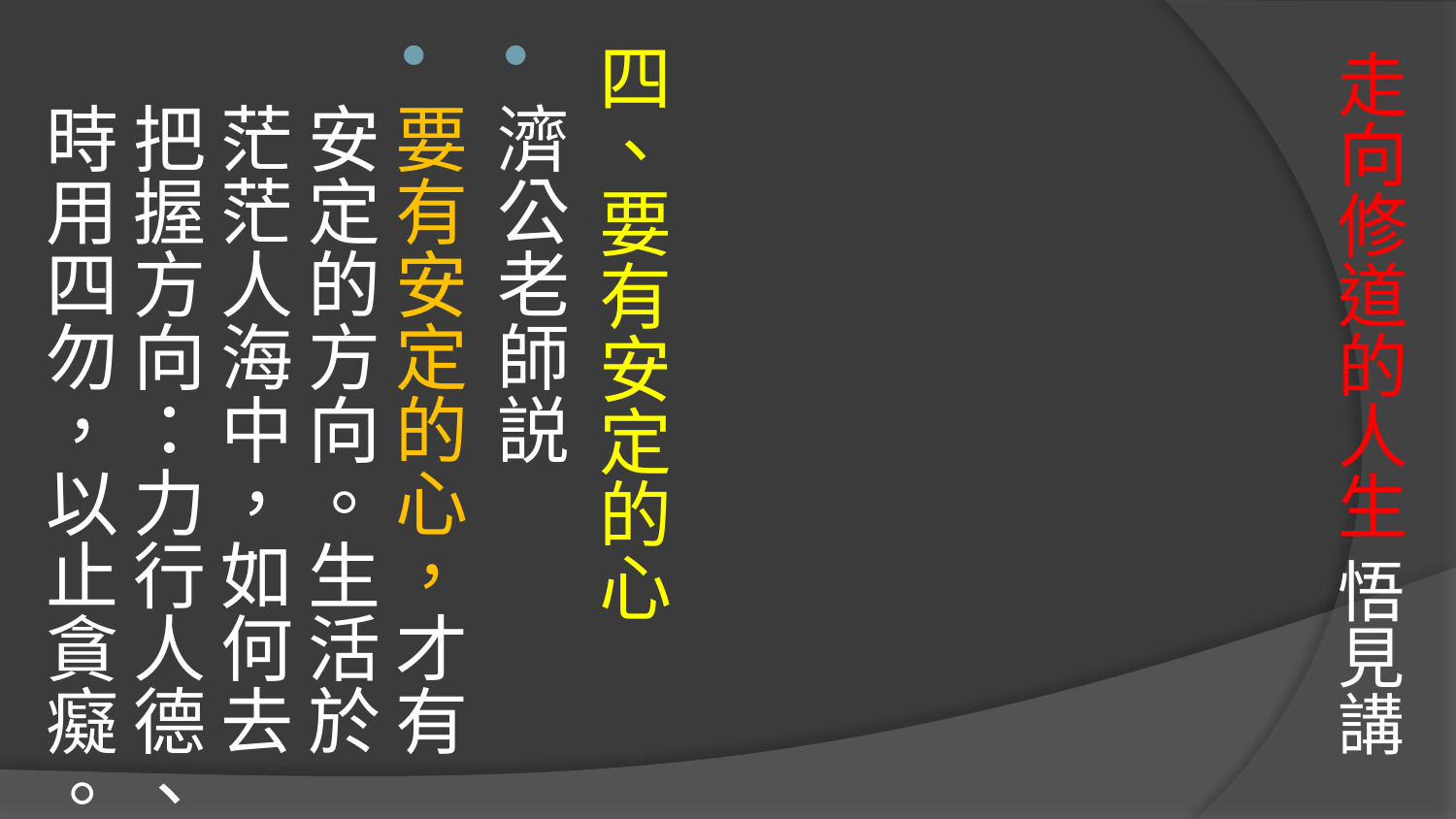

# 走向修道的人生 悟見講
四、要有安定的心
濟公老師説
要有安定的心，才有安定的方向。生活於茫茫人海中，如何去把握方向：力行人德、時用四勿，以止貪癡。